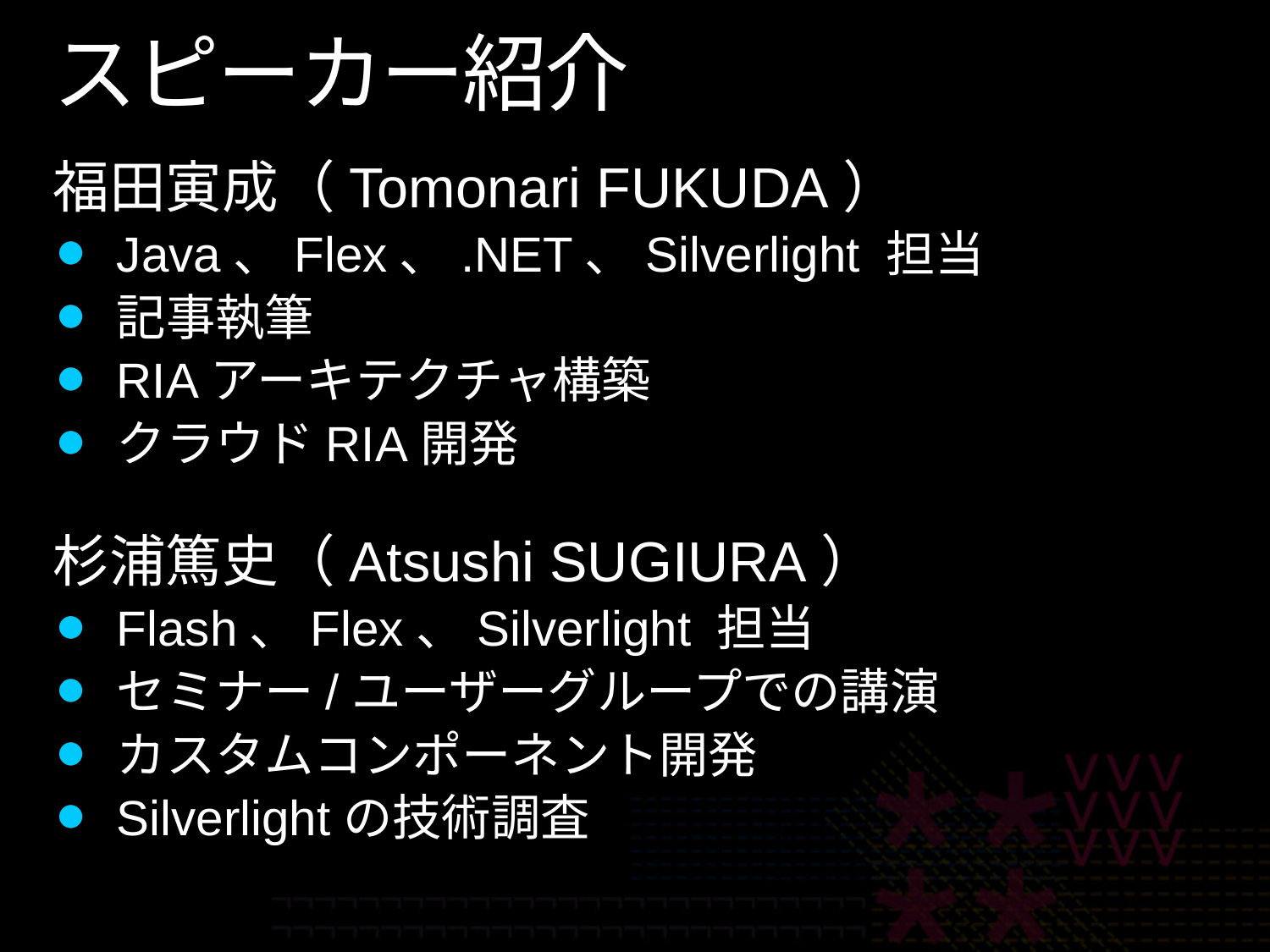

# スピーカー紹介
福田寅成（Tomonari FUKUDA）
Java、Flex、.NET、Silverlight 担当
記事執筆
RIAアーキテクチャ構築
クラウドRIA開発

杉浦篤史（Atsushi SUGIURA）
Flash、Flex、Silverlight 担当
セミナー/ユーザーグループでの講演
カスタムコンポーネント開発
Silverlightの技術調査